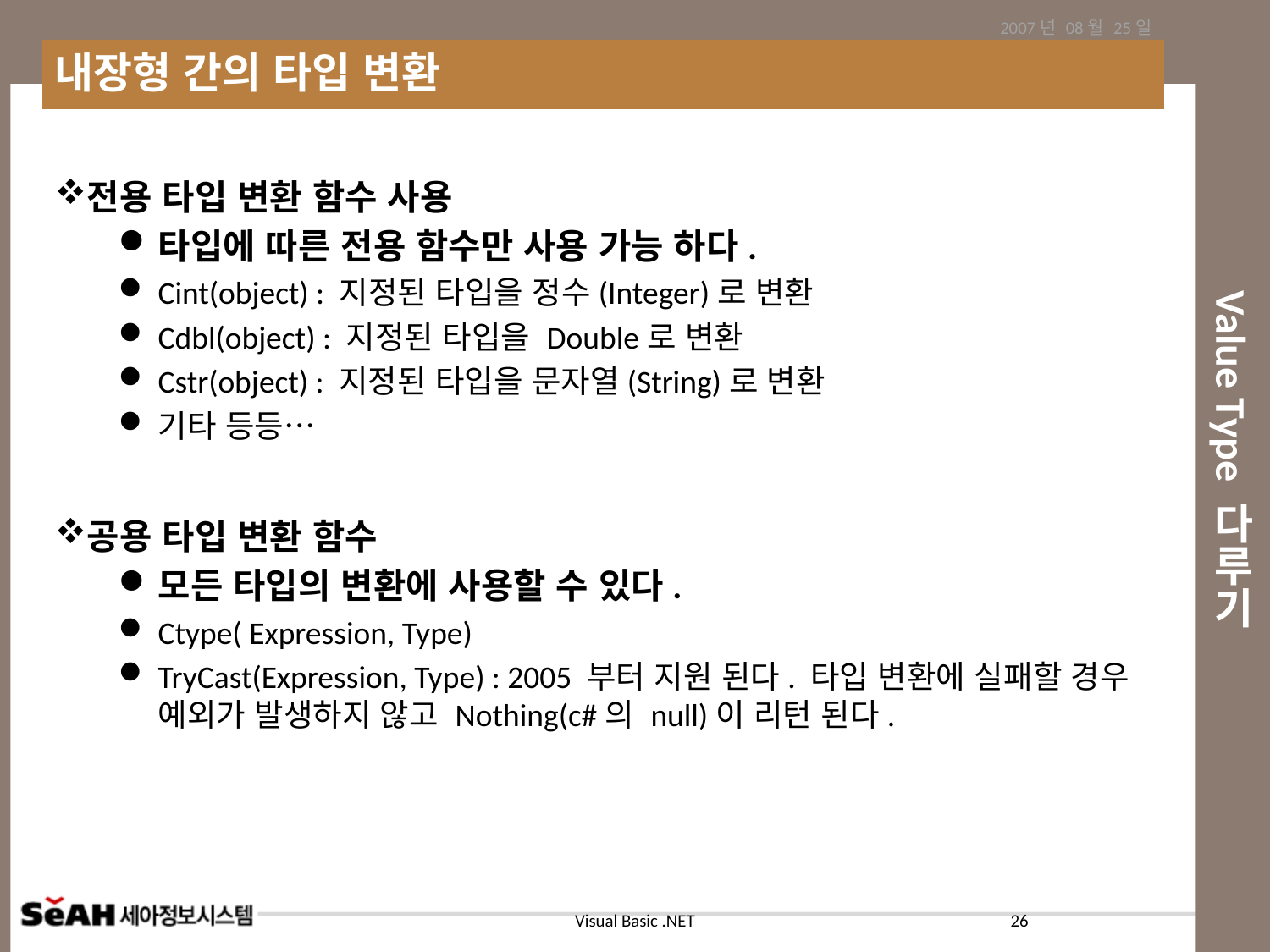

2007년 08월 25일
내장형 간의 타입 변환
# Value Type 다루기

전용 타입 변환 함수 사용
타입에 따른 전용 함수만 사용 가능 하다.
Cint(object) : 지정된 타입을 정수(Integer)로 변환
Cdbl(object) : 지정된 타입을 Double로 변환
Cstr(object) : 지정된 타입을 문자열(String)로 변환
기타 등등…

공용 타입 변환 함수
모든 타입의 변환에 사용할 수 있다.
Ctype( Expression, Type)
TryCast(Expression, Type) : 2005 부터 지원 된다. 타입 변환에 실패할 경우 예외가 발생하지 않고 Nothing(c#의 null)이 리턴 된다.
26
Visual Basic .NET